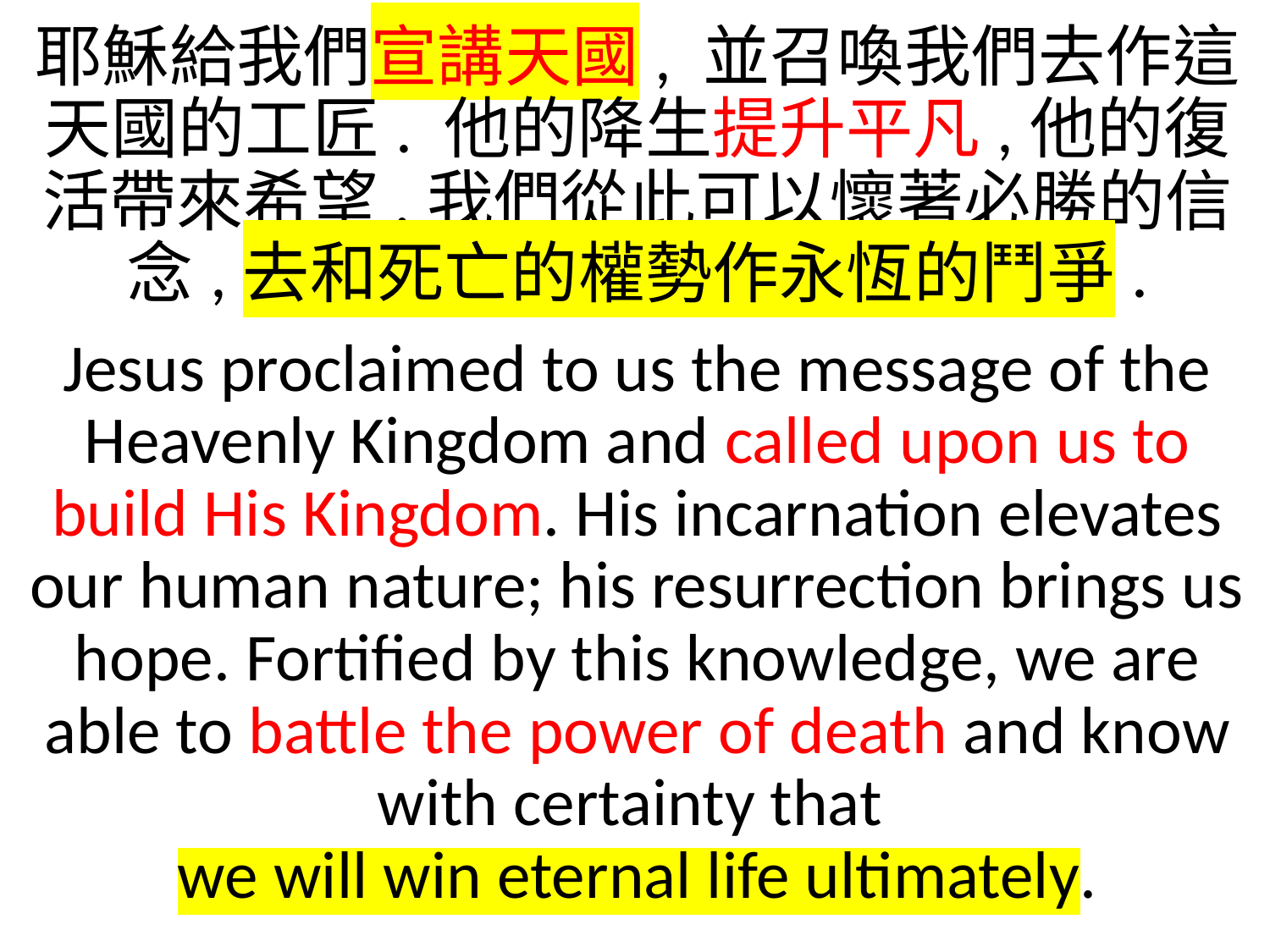

耶穌給我們宣講天國, 並召喚我們去作這
天國的工匠. 他的降生提升平凡,他的復活帶來希望.我們從此可以懷著必勝的信念,去和死亡的權勢作永恆的鬥爭.
Jesus proclaimed to us the message of the Heavenly Kingdom and called upon us to build His Kingdom. His incarnation elevates our human nature; his resurrection brings us hope. Fortified by this knowledge, we are able to battle the power of death and know with certainty that
we will win eternal life ultimately.